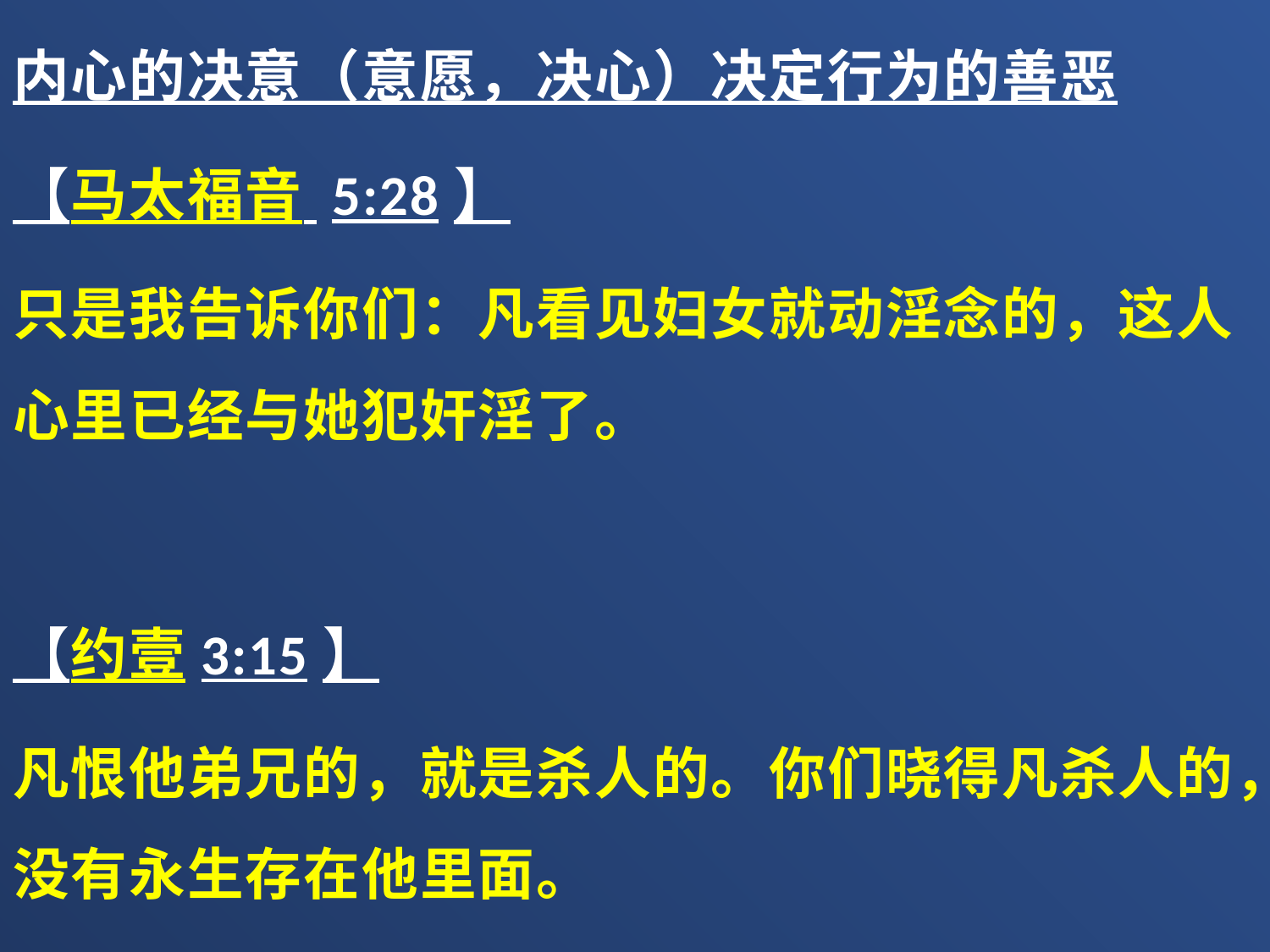

内心的决意（意愿，决心）决定行为的善恶
【马太福音 5:28】
只是我告诉你们：凡看见妇女就动淫念的，这人心里已经与她犯奸淫了。

【约壹3:15】
凡恨他弟兄的，就是杀人的。你们晓得凡杀人的，没有永生存在他里面。